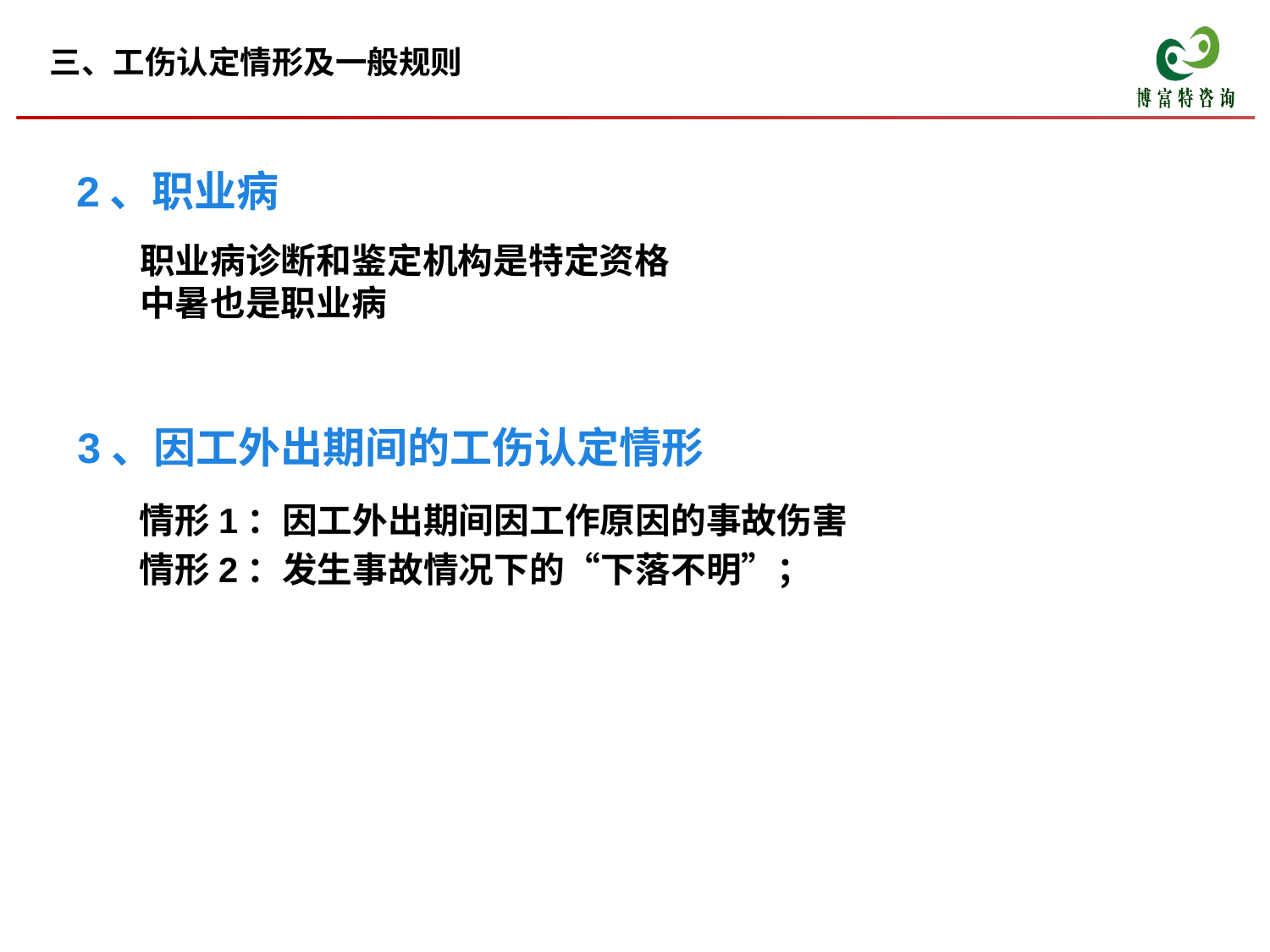

三、工伤认定情形及一般规则
2、职业病
职业病诊断和鉴定机构是特定资格
中暑也是职业病
3、因工外出期间的工伤认定情形
情形1：因工外出期间因工作原因的事故伤害
情形2：发生事故情况下的“下落不明”；